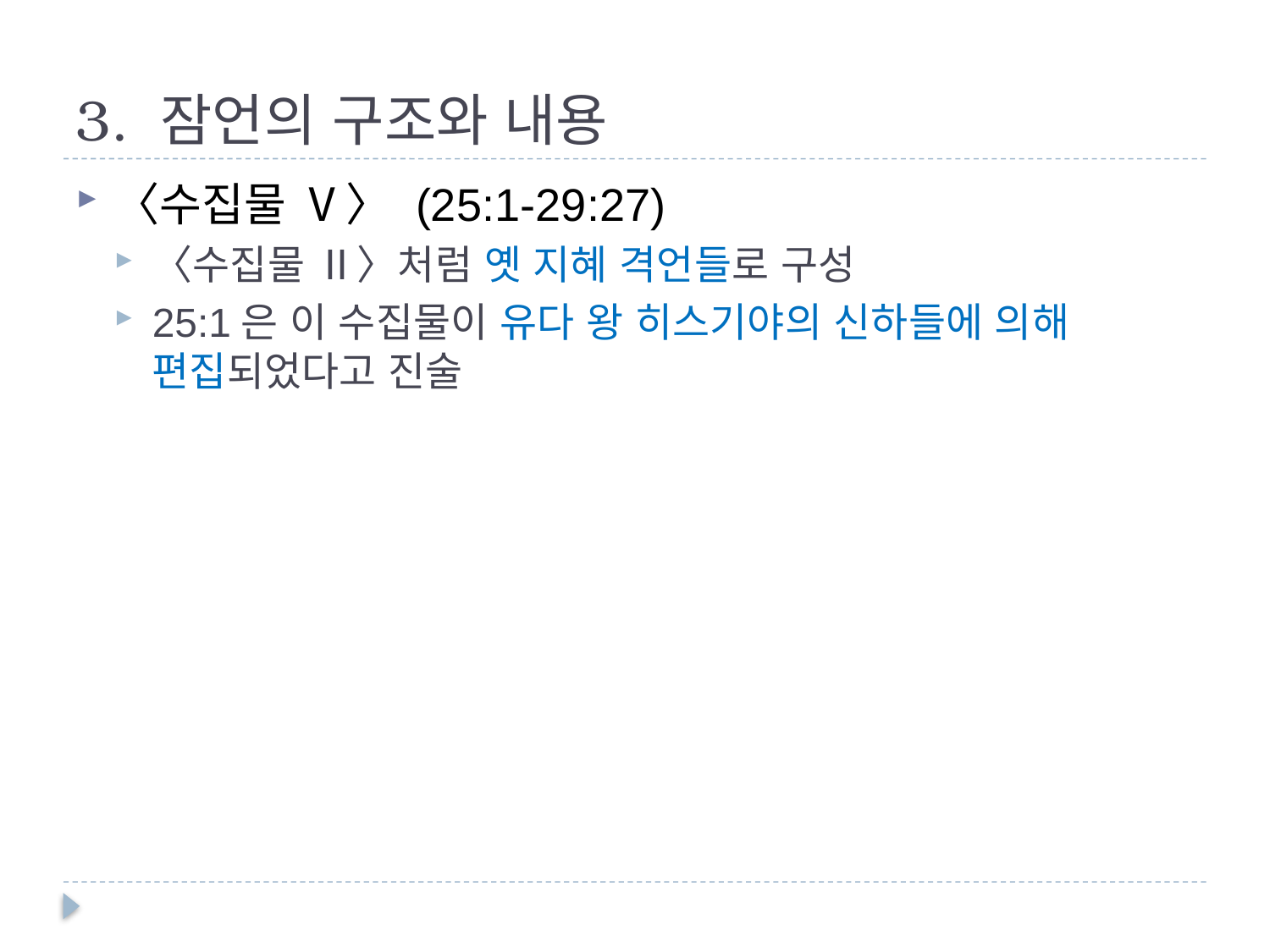

# 3. 잠언의 구조와 내용
〈수집물 Ⅴ〉 (25:1-29:27)
〈수집물 Ⅱ〉처럼 옛 지혜 격언들로 구성
25:1은 이 수집물이 유다 왕 히스기야의 신하들에 의해 편집되었다고 진술